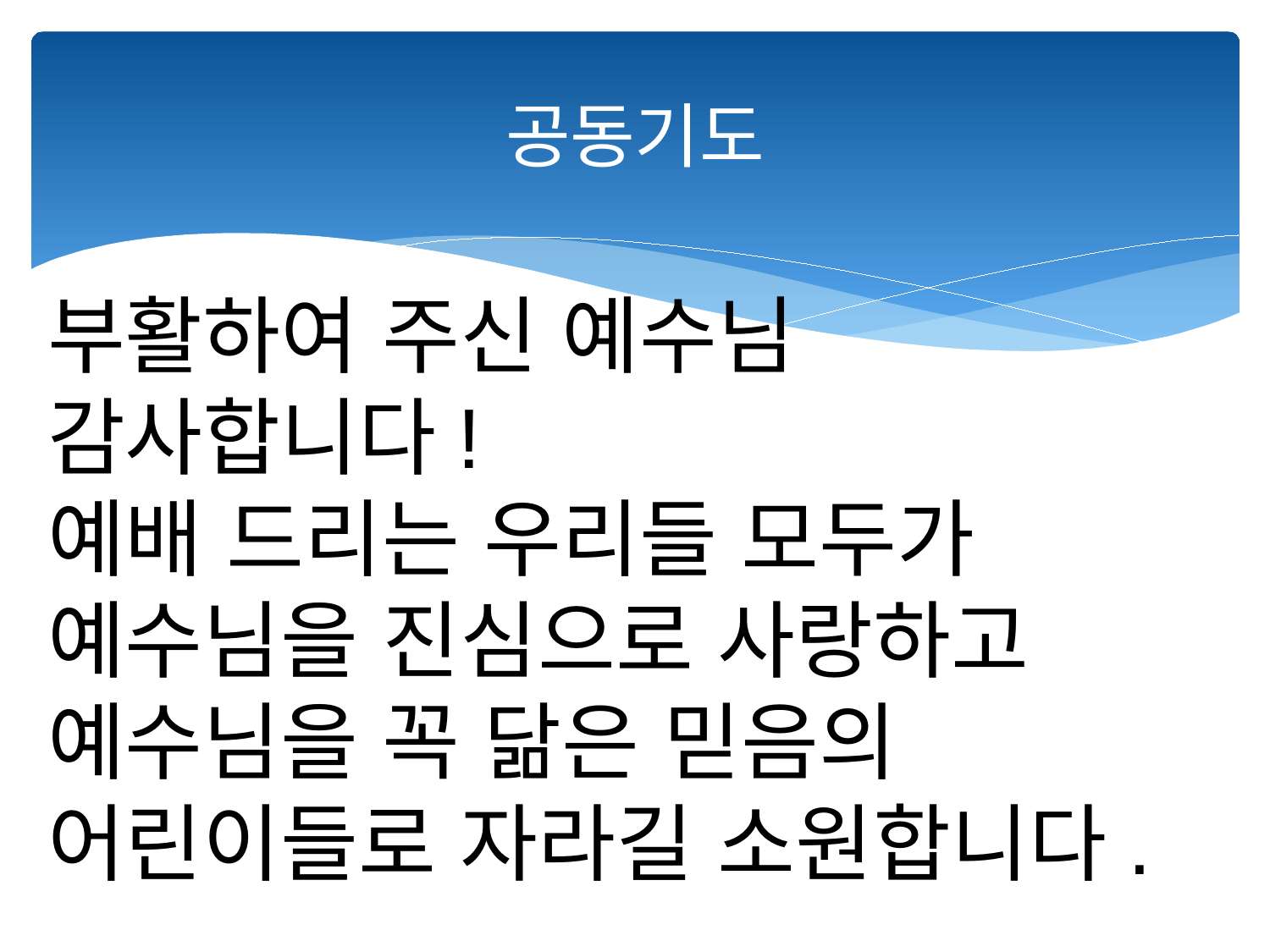

# 공동기도

부활하여 주신 예수님
감사합니다!
예배 드리는 우리들 모두가
예수님을 진심으로 사랑하고 예수님을 꼭 닮은 믿음의
어린이들로 자라길 소원합니다.